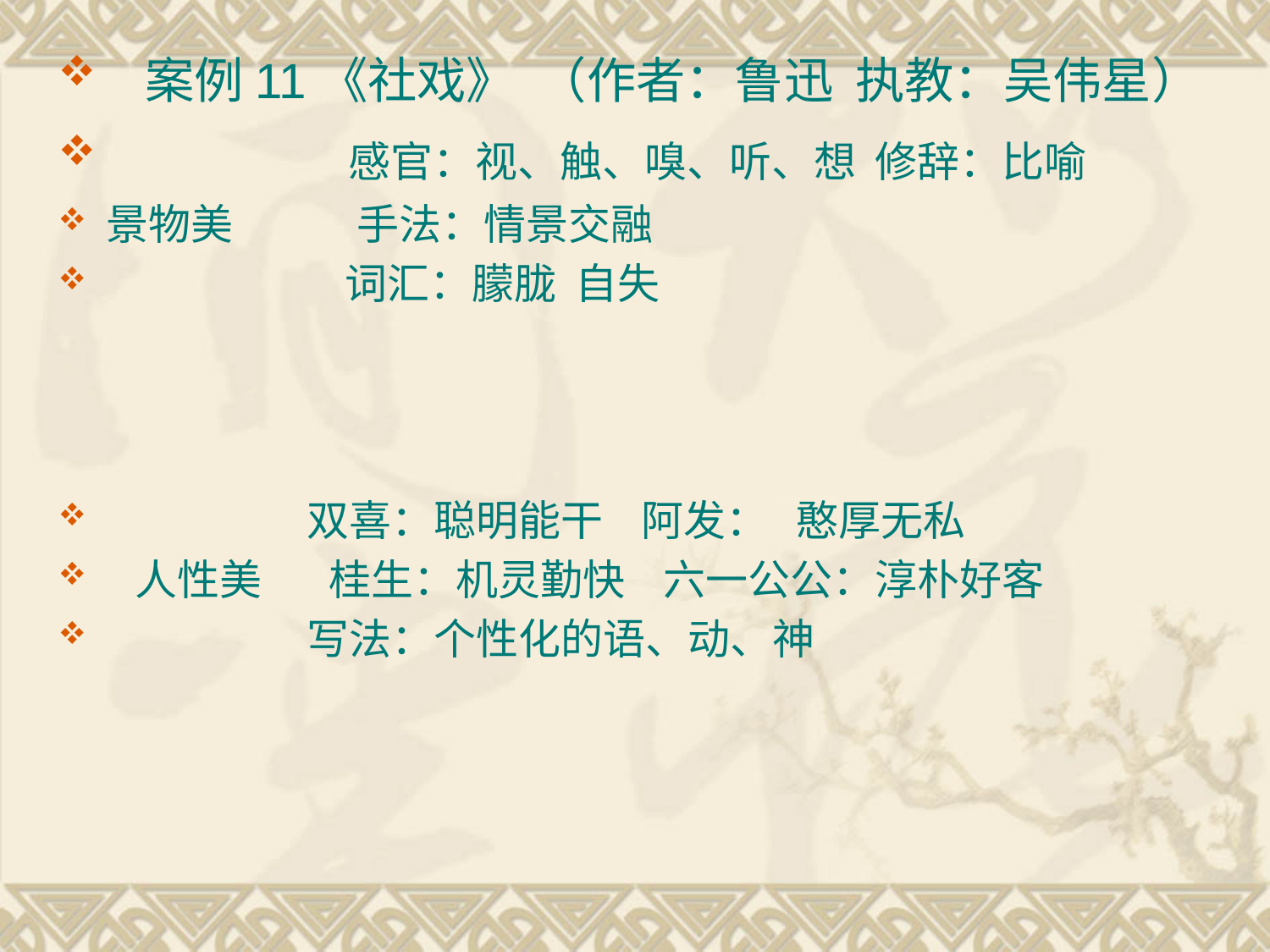

案例11《社戏》  （作者：鲁迅  执教：吴伟星）
                  感官：视、触、嗅、听、想  修辞：比喻
景物美             手法：情景交融
                        词汇：朦胧  自失

                    双喜：聪明能干    阿发：   憨厚无私
  人性美       桂生：机灵勤快    六一公公：淳朴好客
                    写法：个性化的语、动、神